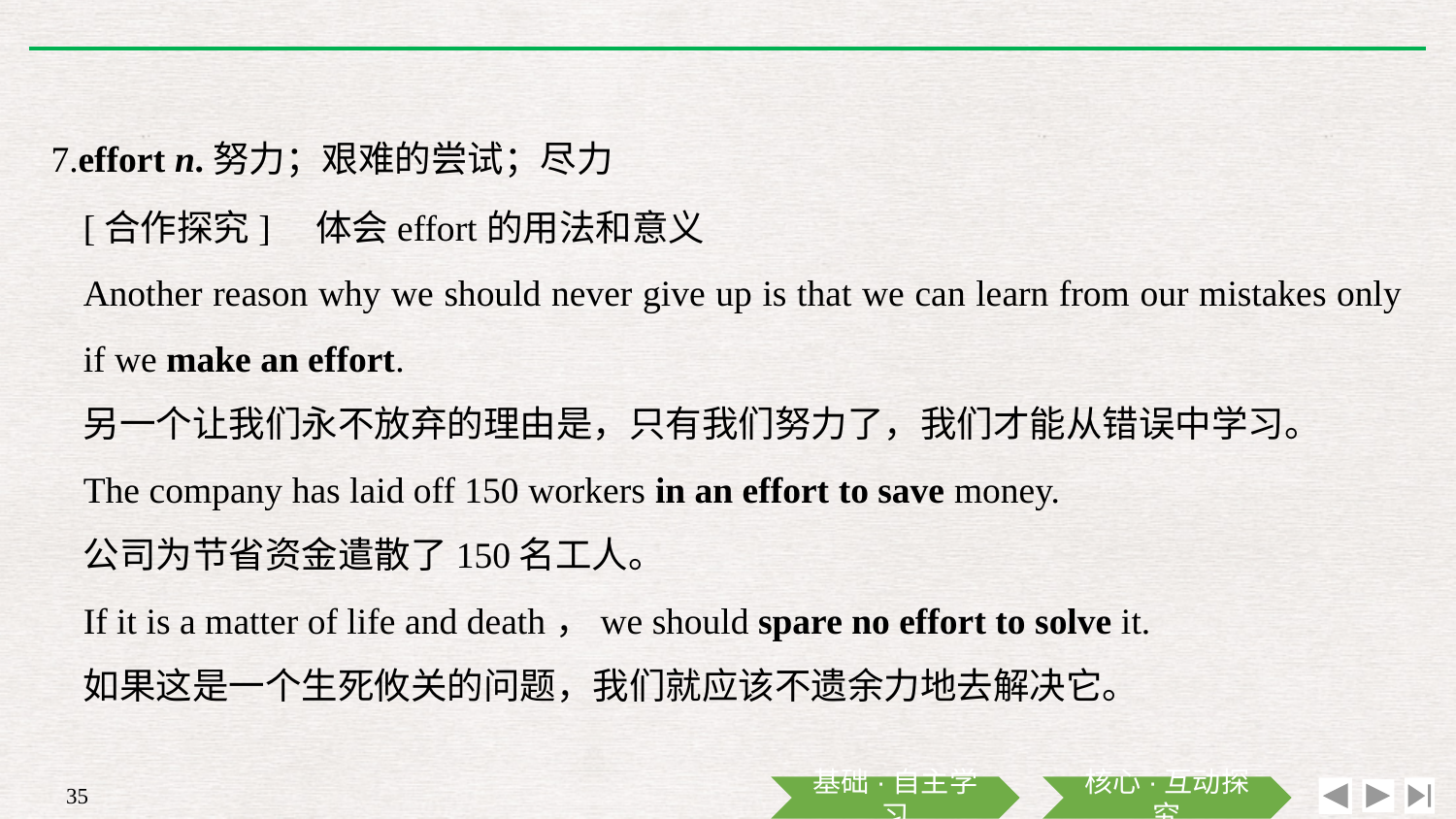

7.effort n.努力；艰难的尝试；尽力
[合作探究]　体会effort的用法和意义
Another reason why we should never give up is that we can learn from our mistakes only if we make an effort.
另一个让我们永不放弃的理由是，只有我们努力了，我们才能从错误中学习。
The company has laid off 150 workers in an effort to save money.
公司为节省资金遣散了150名工人。
If it is a matter of life and death，we should spare no effort to solve it.
如果这是一个生死攸关的问题，我们就应该不遗余力地去解决它。